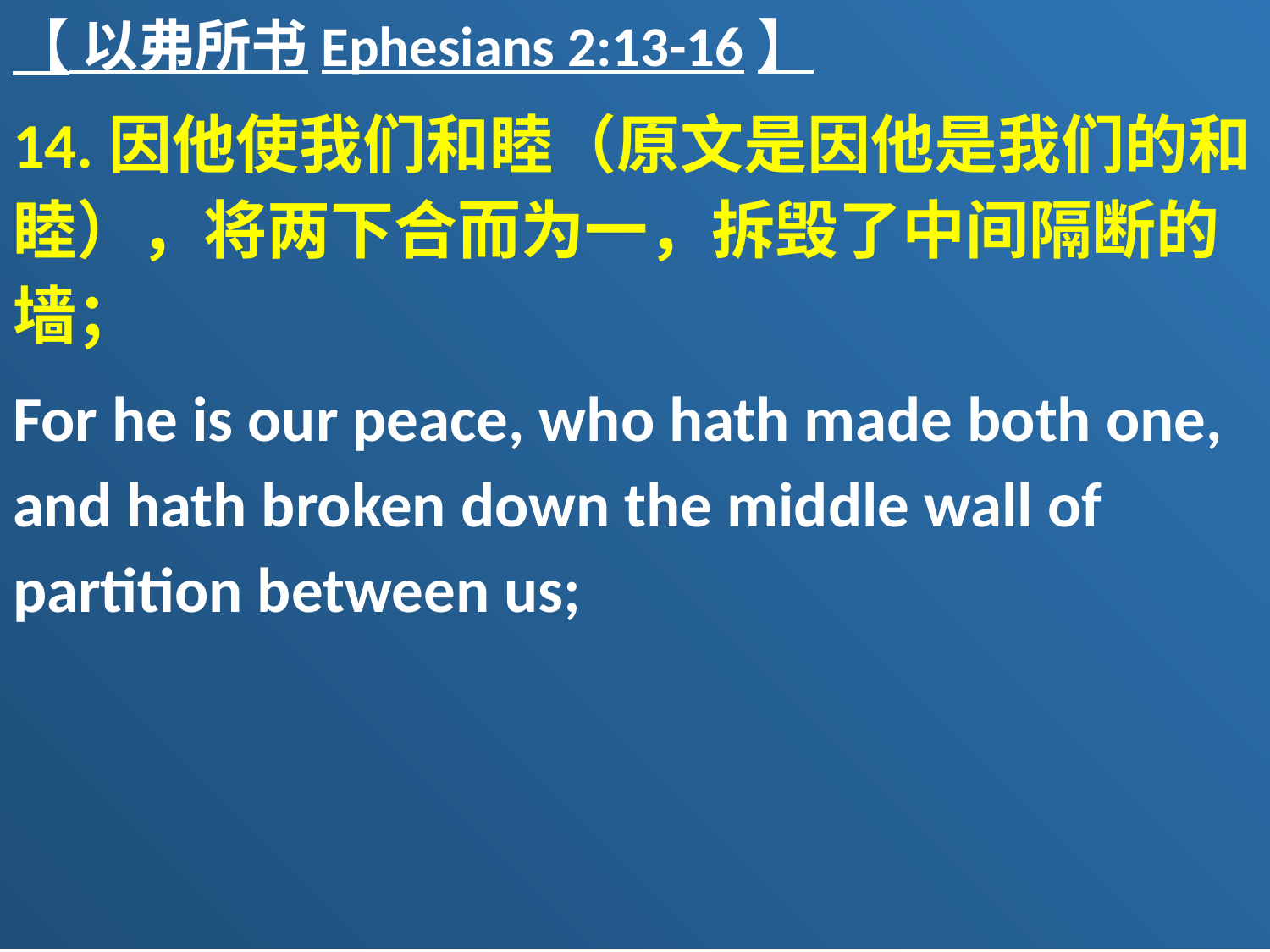

【 以弗所书Ephesians 2:13-16】
14.因他使我们和睦（原文是因他是我们的和睦），将两下合而为一，拆毁了中间隔断的墙；
For he is our peace, who hath made both one, and hath broken down the middle wall of partition between us;